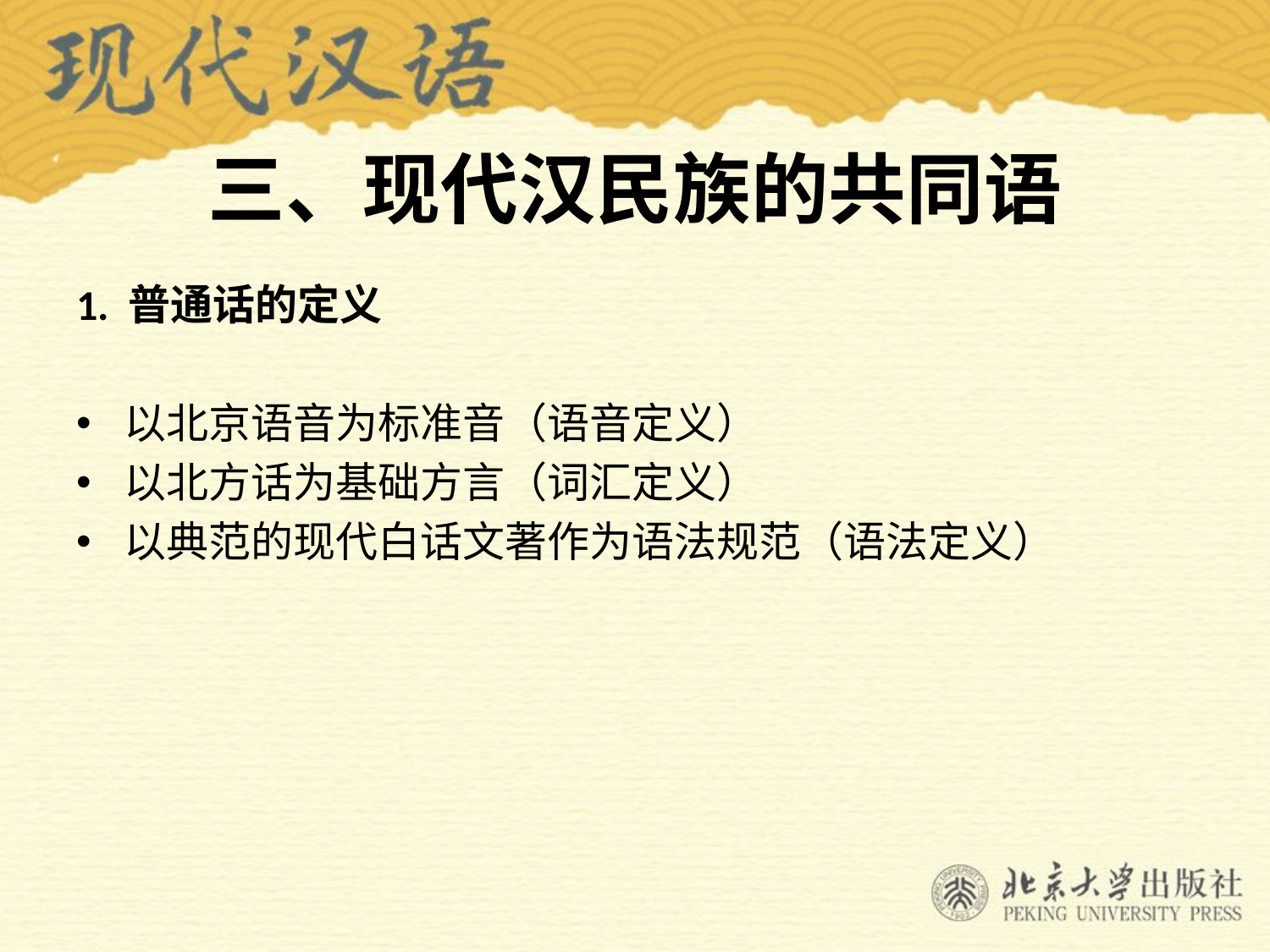

# 三、现代汉民族的共同语
1. 普通话的定义

以北京语音为标准音（语音定义）
以北方话为基础方言（词汇定义）
以典范的现代白话文著作为语法规范（语法定义）